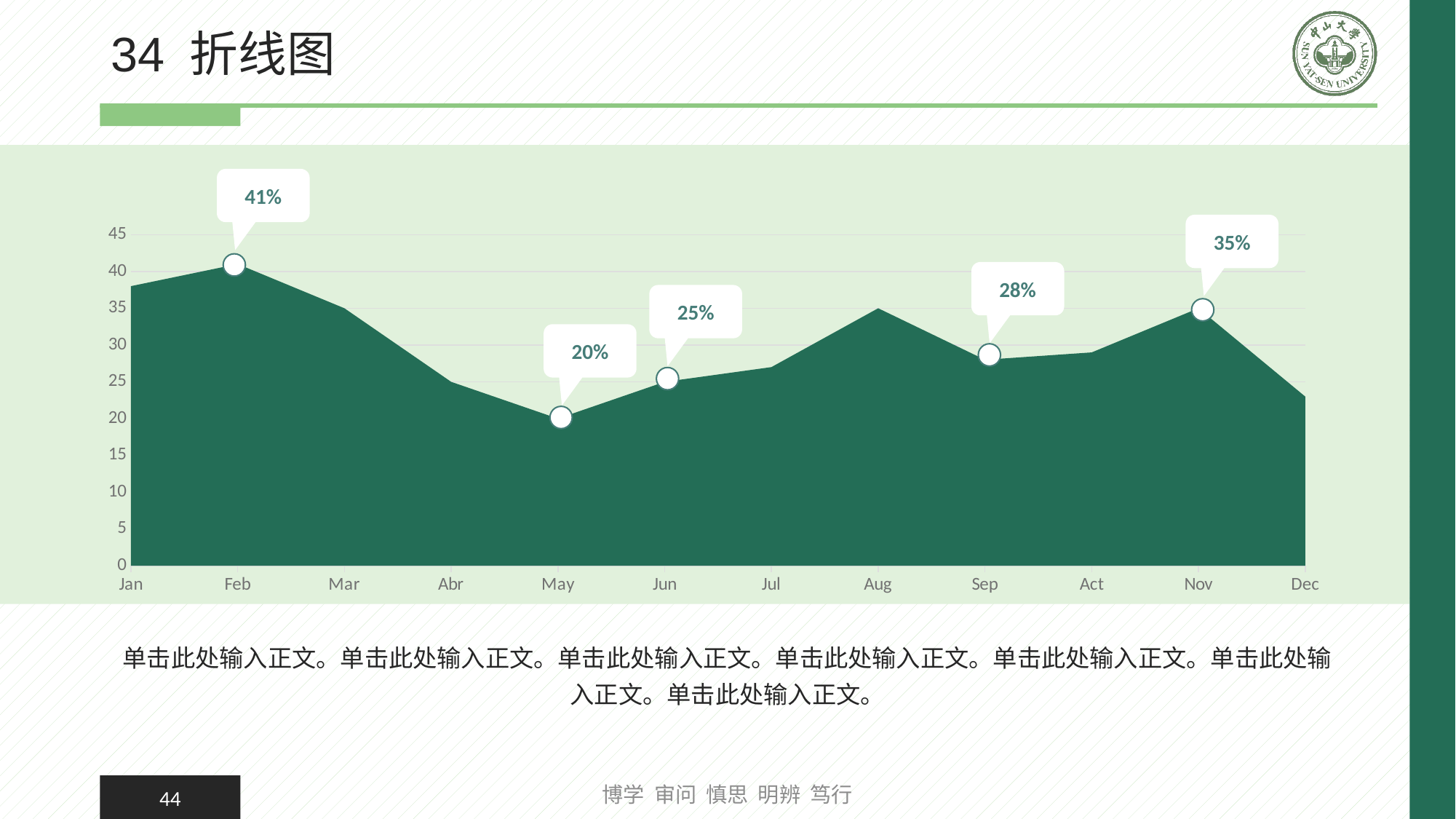

# 34 折线图

41%
35%

### Chart

| Category | Series 1 |
|---|---|
| Jan | 38.0 |
| Feb | 41.0 |
| Mar | 35.0 |
| Abr | 25.0 |
| May | 20.0 |
| Jun | 25.0 |
| Jul | 27.0 |
| Aug | 35.0 |
| Sep | 28.0 |
| Act | 29.0 |
| Nov | 35.0 |
| Dec | 23.0 |
28%
25%

20%

单击此处输入正文。单击此处输入正文。单击此处输入正文。单击此处输入正文。单击此处输入正文。单击此处输入正文。单击此处输入正文。
博学  审问  慎思  明辨  笃行
44